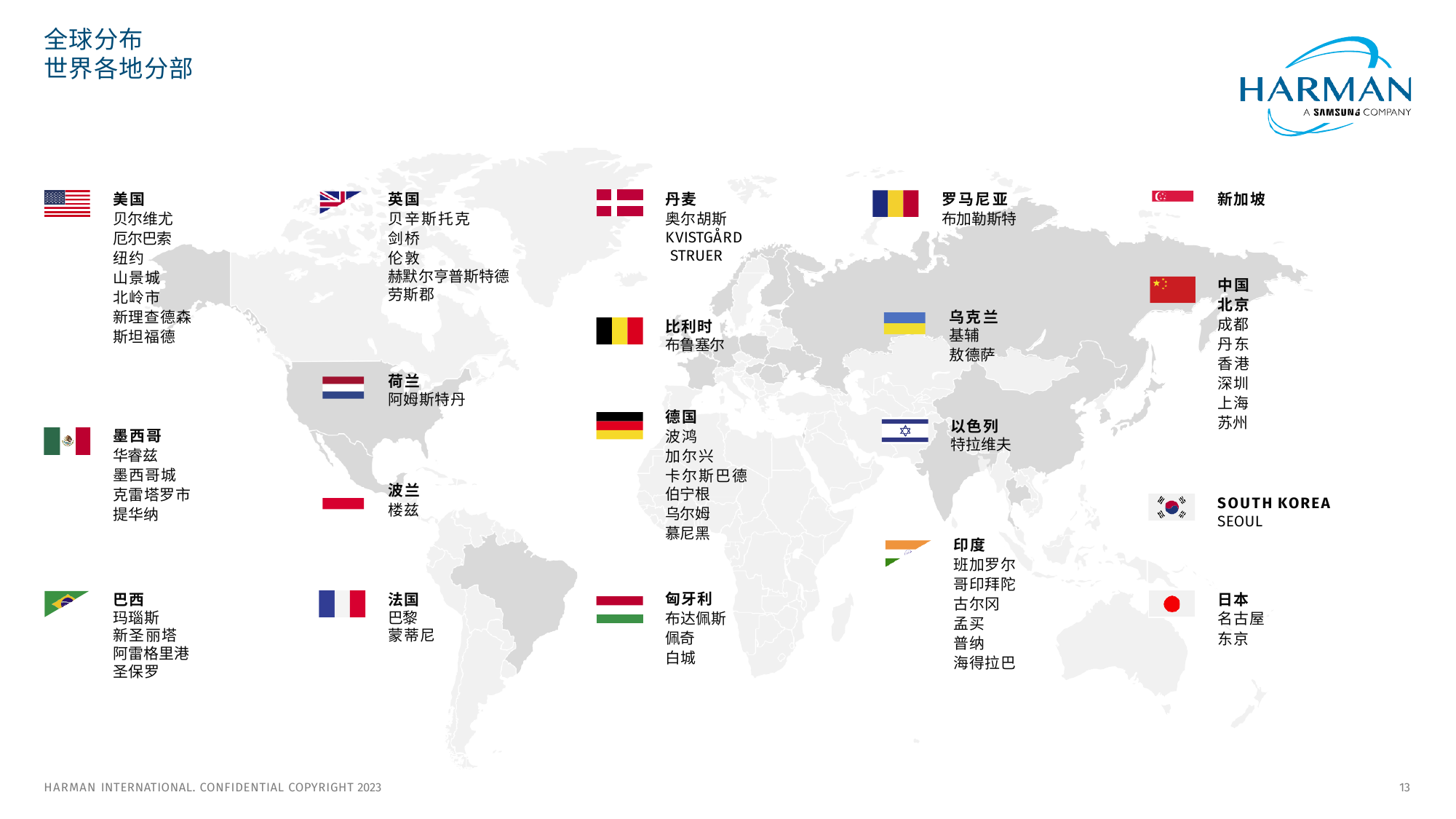

# 全球分布 世界各地分部

美国
贝尔维尤
厄尔巴索
纽约
山景城
北岭市
新理查德森
斯坦福德
英国
贝辛斯托克
剑桥
伦敦
赫默尔亨普斯特德劳斯郡
丹麦
奥尔胡斯  KVISTGÅRD  STRUER
罗马尼亚
布加勒斯特
新加坡
|  |  |
| --- | --- |
|  |  |

中国
北京
成都
丹东
香港
深圳
上海
苏州
乌克兰  基辅
敖德萨

比利时
布鲁塞尔

荷兰
阿姆斯特丹

德国
波鸿
加尔兴
卡尔斯巴德  伯宁根
乌尔姆
慕尼黑

以色列
特拉维夫

墨西哥
华睿兹
墨西哥城
克雷塔罗市
提华纳

波兰
楼兹

SOUTH KOREA
SEOUL

印度
班加罗尔
哥印拜陀
古尔冈
孟买
普纳
海得拉巴
巴西
玛瑙斯
新圣丽塔
阿雷格里港
圣保罗
法国
巴黎
蒙蒂尼
匈牙利
布达佩斯
佩奇
白城
日本
名古屋
东京

13
HARMAN INTERNATIONAL. CONFIDENTIAL COPYRIGHT 2023